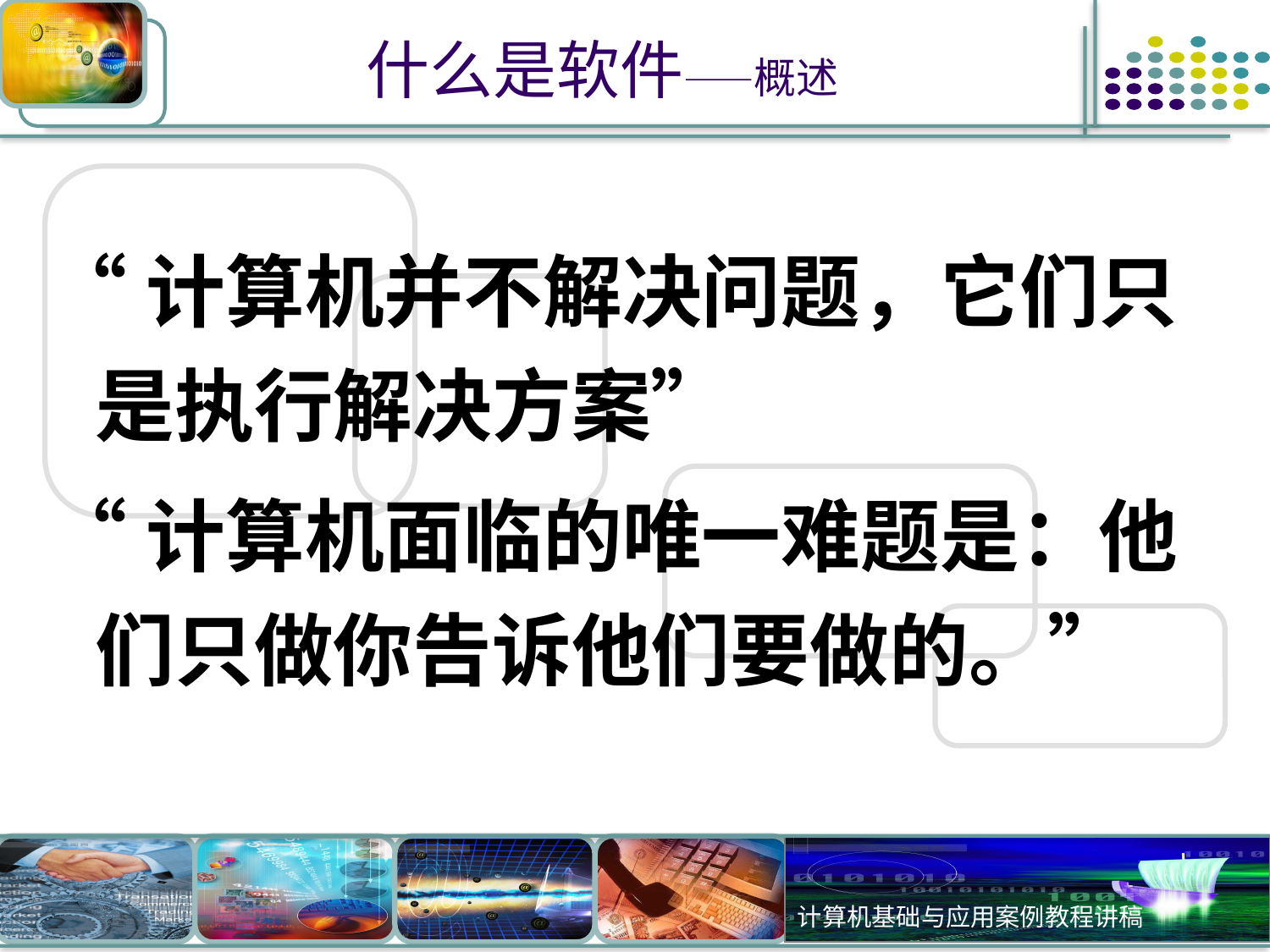

# 什么是软件——概述
“计算机并不解决问题，它们只是执行解决方案”
“计算机面临的唯一难题是：他们只做你告诉他们要做的。”